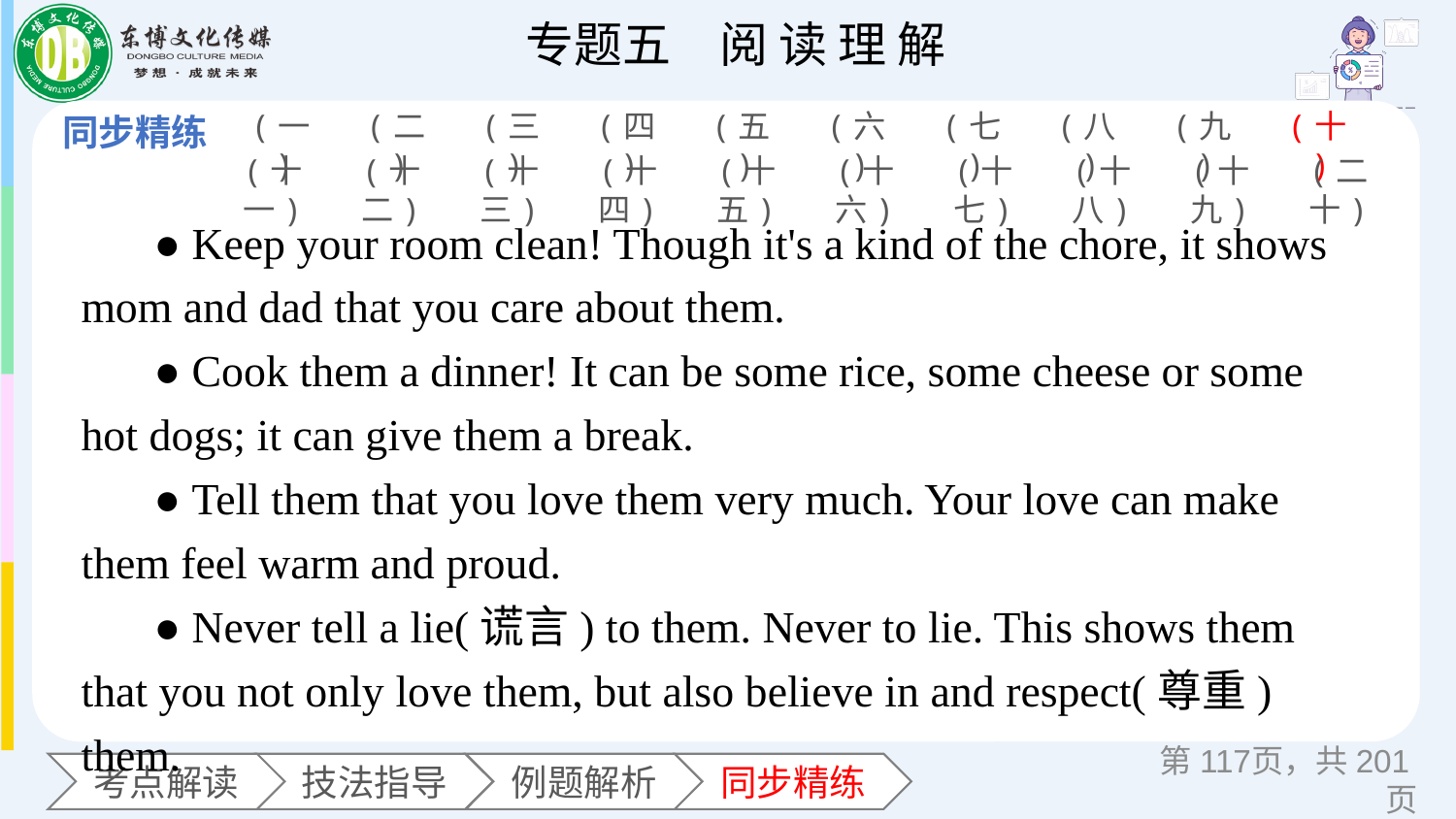

(一)
(二)
(三)
(四)
(五)
(六)
(七)
(八)
(九)
(十)
(十一)
(十二)
(十三)
(十四)
(十五)
(十六)
(十七)
(十八)
(十九)
(二十)
● Keep your room clean! Though it's a kind of the chore, it shows mom and dad that you care about them.
● Cook them a dinner! It can be some rice, some cheese or some hot dogs; it can give them a break.
● Tell them that you love them very much. Your love can make them feel warm and proud.
● Never tell a lie(谎言) to them. Never to lie. This shows them that you not only love them, but also believe in and respect(尊重) them.
第117页，共201页